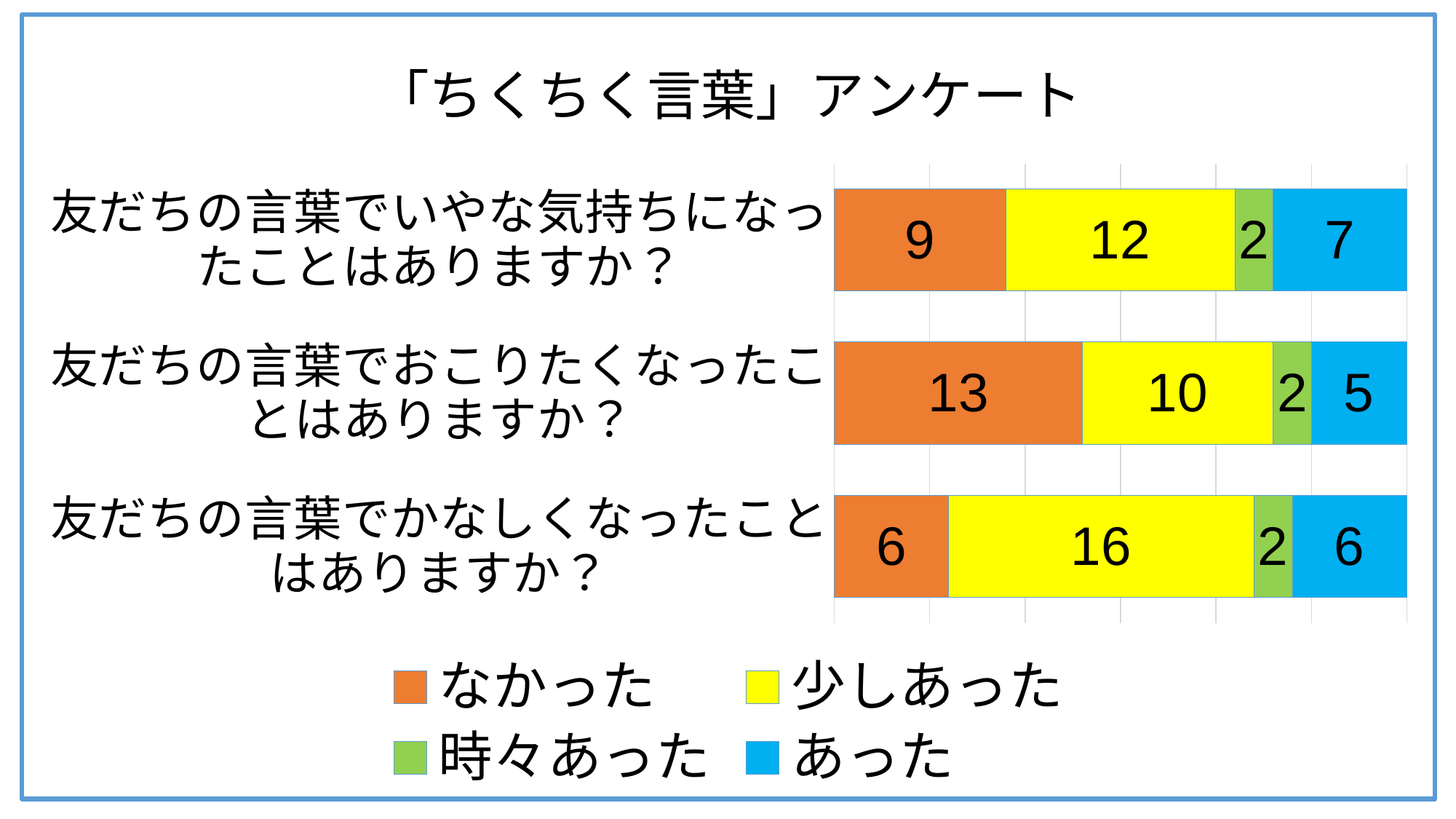

### Chart: 「ちくちく言葉」アンケート

| Category | なかった | 少しあった | 時々あった | あった |
|---|---|---|---|---|
| 友だちの言葉でかなしくなったことはありますか？ | 6.0 | 16.0 | 2.0 | 6.0 |
| 友だちの言葉でおこりたくなったことはありますか？ | 13.0 | 10.0 | 2.0 | 5.0 |
| 友だちの言葉でいやな気持ちになったことはありますか？ | 9.0 | 12.0 | 2.0 | 7.0 |